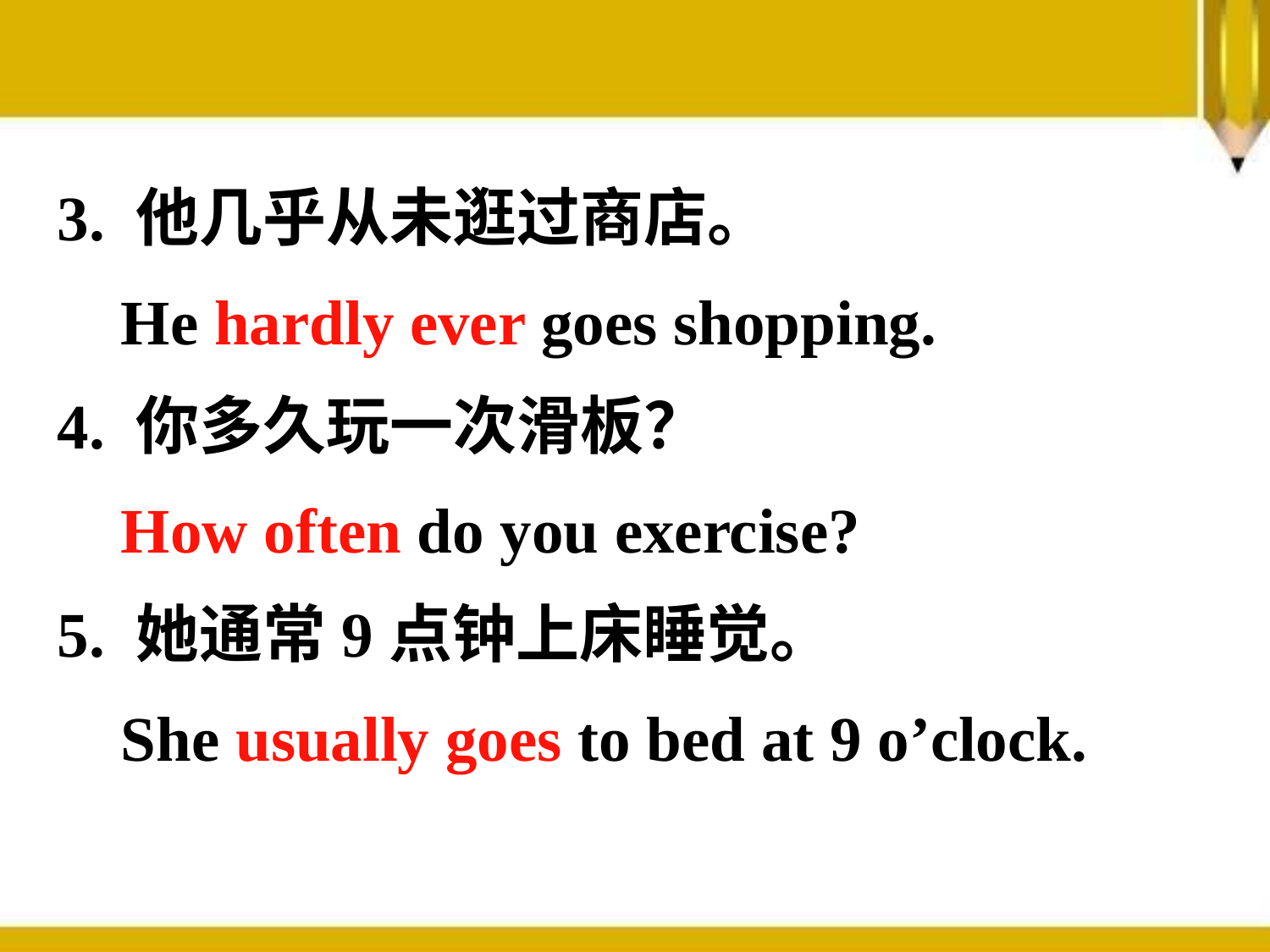

3. 他几乎从未逛过商店。
    He hardly ever goes shopping.
4. 你多久玩一次滑板？
    How often do you exercise?
5. 她通常9点钟上床睡觉。
    She usually goes to bed at 9 o’clock.